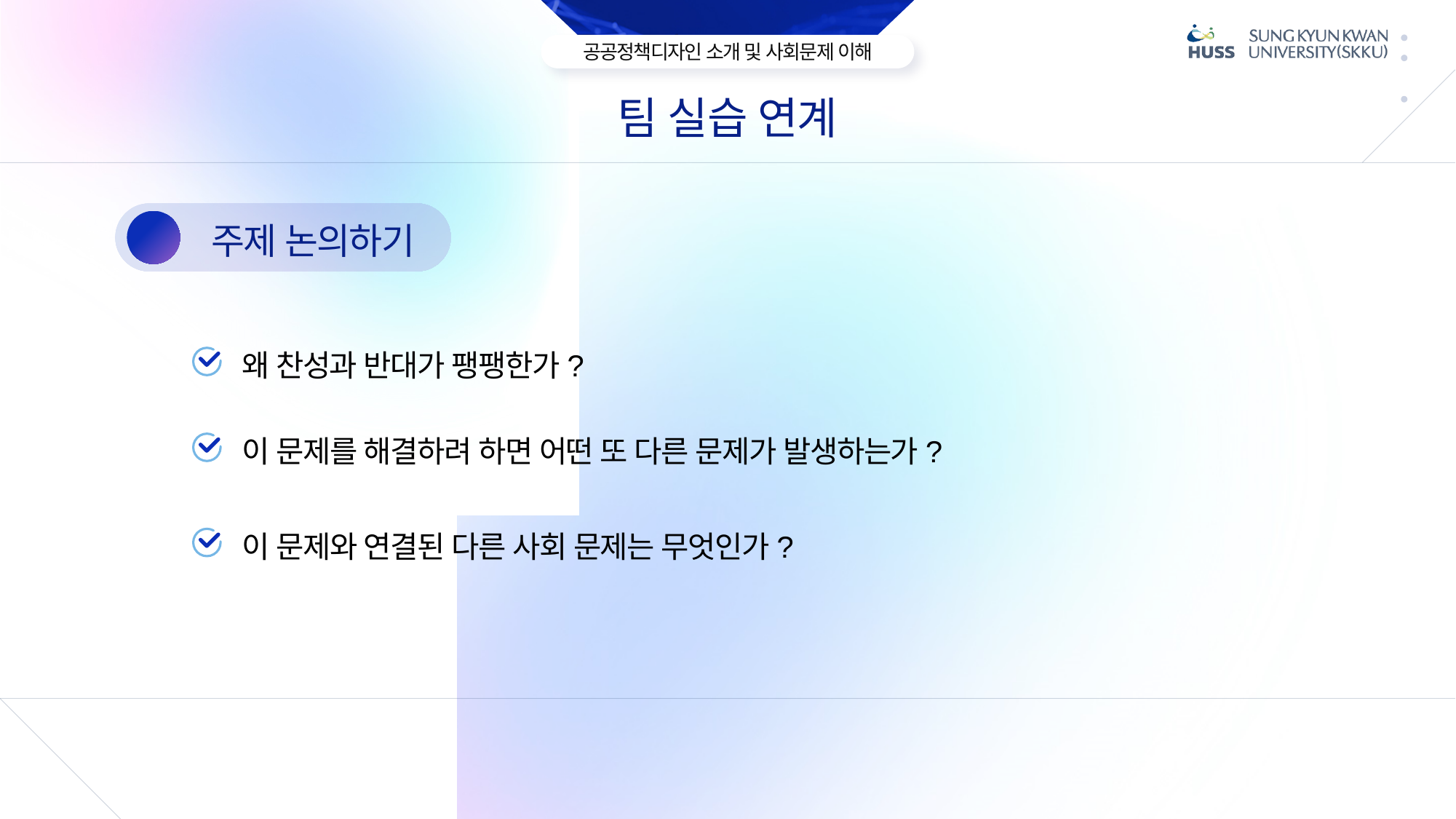

팀 실습 연계
주제 논의하기
3
왜 찬성과 반대가 팽팽한가?

이 문제를 해결하려 하면 어떤 또 다른 문제가 발생하는가?

이 문제와 연결된 다른 사회 문제는 무엇인가?